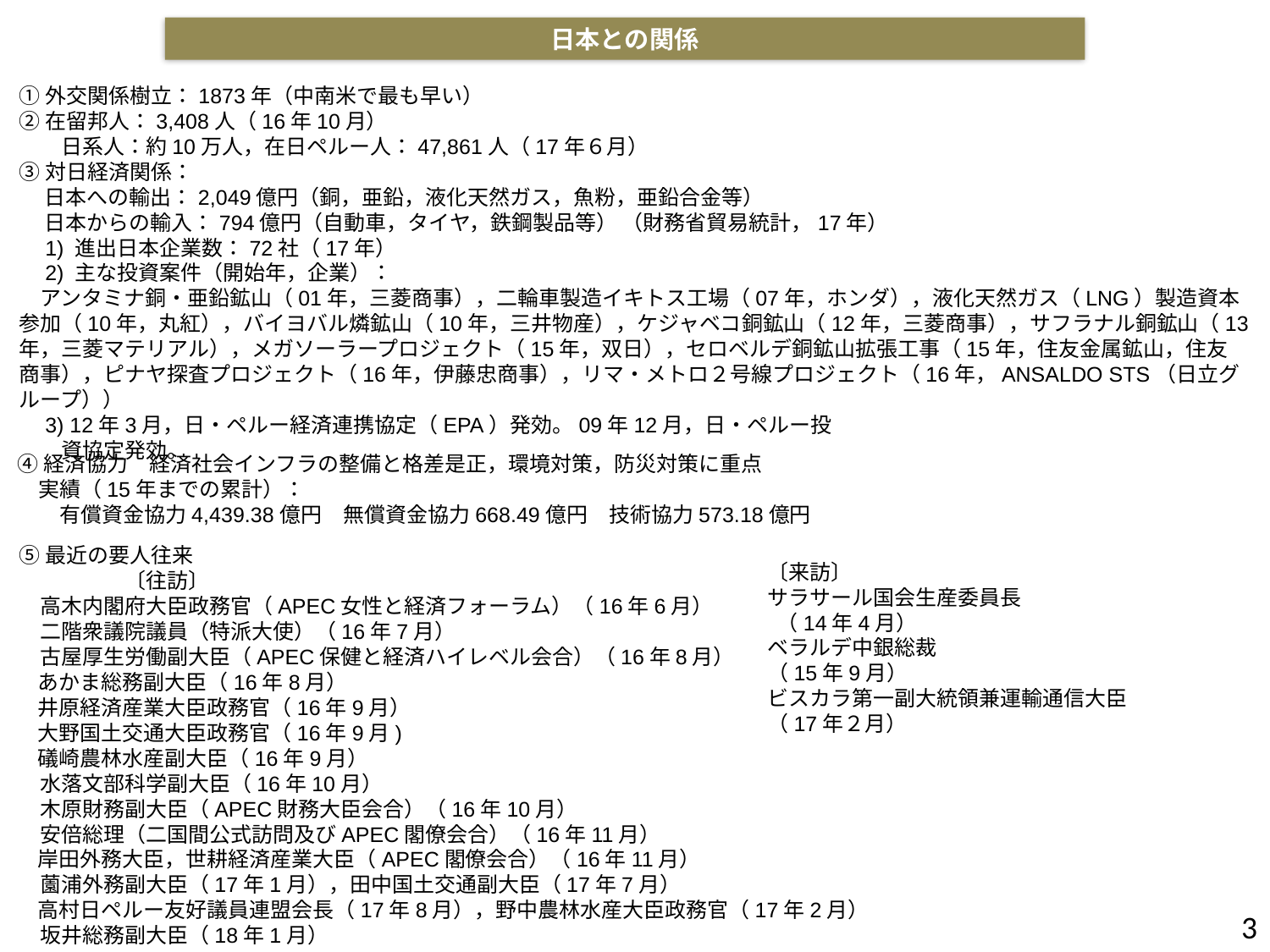

日本との関係
①外交関係樹立：1873年（中南米で最も早い）
②在留邦人：3,408人（16年10月）
　　日系人：約10万人，在日ペルー人：47,861人（17年６月）
③対日経済関係：
　 日本への輸出：2,049億円（銅，亜鉛，液化天然ガス，魚粉，亜鉛合金等）
　 日本からの輸入：794億円（自動車，タイヤ，鉄鋼製品等） （財務省貿易統計，17年）
　1) 進出日本企業数：72社（17年）
　2) 主な投資案件（開始年，企業）：
　アンタミナ銅・亜鉛鉱山（01年，三菱商事），二輪車製造イキトス工場（07年，ホンダ），液化天然ガス（LNG）製造資本参加（10年，丸紅），バイヨバル燐鉱山（10年，三井物産），ケジャベコ銅鉱山（12年，三菱商事），サフラナル銅鉱山（13年，三菱マテリアル），メガソーラープロジェクト（15年，双日），セロベルデ銅鉱山拡張工事（15年，住友金属鉱山，住友商事），ピナヤ探査プロジェクト（16年，伊藤忠商事），リマ・メトロ２号線プロジェクト（16年，ANSALDO STS（日立グループ））
　3) 12年3月，日・ペルー経済連携協定（EPA）発効。09年12月，日・ペルー投
　　資協定発効。
④経済協力　経済社会インフラの整備と格差是正，環境対策，防災対策に重点
　実績（15年までの累計）：
　　有償資金協力4,439.38億円　無償資金協力668.49億円　技術協力573.18億円
⑤最近の要人往来
　　　　　〔往訪〕
　高木内閣府大臣政務官（APEC女性と経済フォーラム）（16年6月）
　二階衆議院議員（特派大使）（16年7月）
　古屋厚生労働副大臣（APEC保健と経済ハイレベル会合）（16年8月）
   あかま総務副大臣（16年8月）
   井原経済産業大臣政務官（16年9月）
   大野国土交通大臣政務官（16年9月)
   礒崎農林水産副大臣（16年9月）
　水落文部科学副大臣（16年10月）
　木原財務副大臣（APEC財務大臣会合）（16年10月）
　安倍総理（二国間公式訪問及びAPEC閣僚会合）（16年11月）
   岸田外務大臣，世耕経済産業大臣（APEC閣僚会合）（16年11月）
　薗浦外務副大臣（17年1月），田中国土交通副大臣（17年7月）
   高村日ペルー友好議員連盟会長（17年8月），野中農林水産大臣政務官（17年2月）
　坂井総務副大臣（18年1月）
〔来訪〕
サラサール国会生産委員長
 （14年4月）
ベラルデ中銀総裁
（15年9月）
ビスカラ第一副大統領兼運輸通信大臣（17年２月）
3